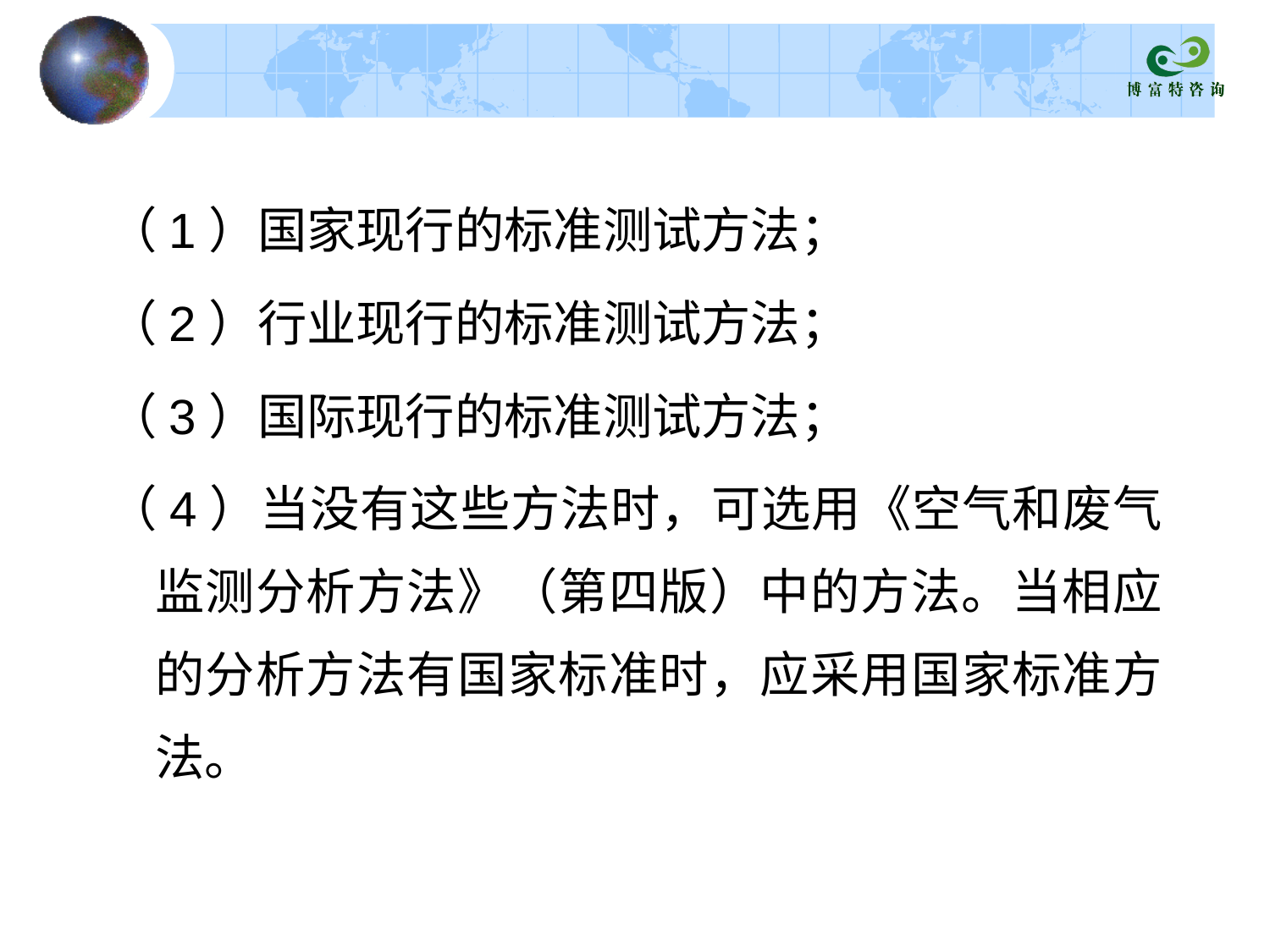

（1）国家现行的标准测试方法；
（2）行业现行的标准测试方法；
（3）国际现行的标准测试方法；
（4）当没有这些方法时，可选用《空气和废气监测分析方法》（第四版）中的方法。当相应的分析方法有国家标准时，应采用国家标准方法。